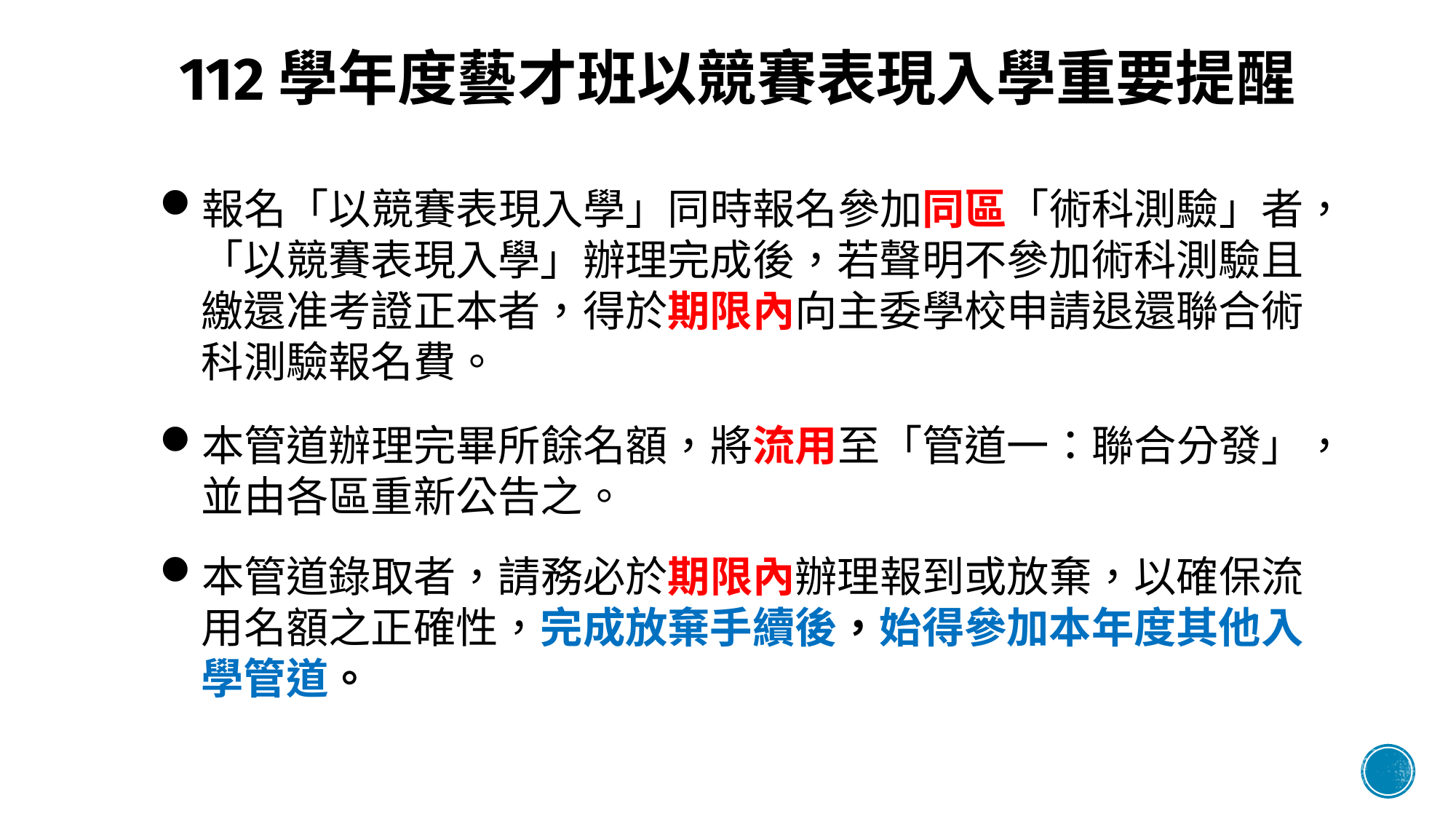

# 112學年度藝才班以競賽表現入學重要提醒
報名「以競賽表現入學」同時報名參加同區「術科測驗」者，「以競賽表現入學」辦理完成後，若聲明不參加術科測驗且繳還准考證正本者，得於期限內向主委學校申請退還聯合術科測驗報名費。

本管道辦理完畢所餘名額，將流用至「管道一：聯合分發」，並由各區重新公告之。

本管道錄取者，請務必於期限內辦理報到或放棄，以確保流用名額之正確性，完成放棄手續後，始得參加本年度其他入學管道。